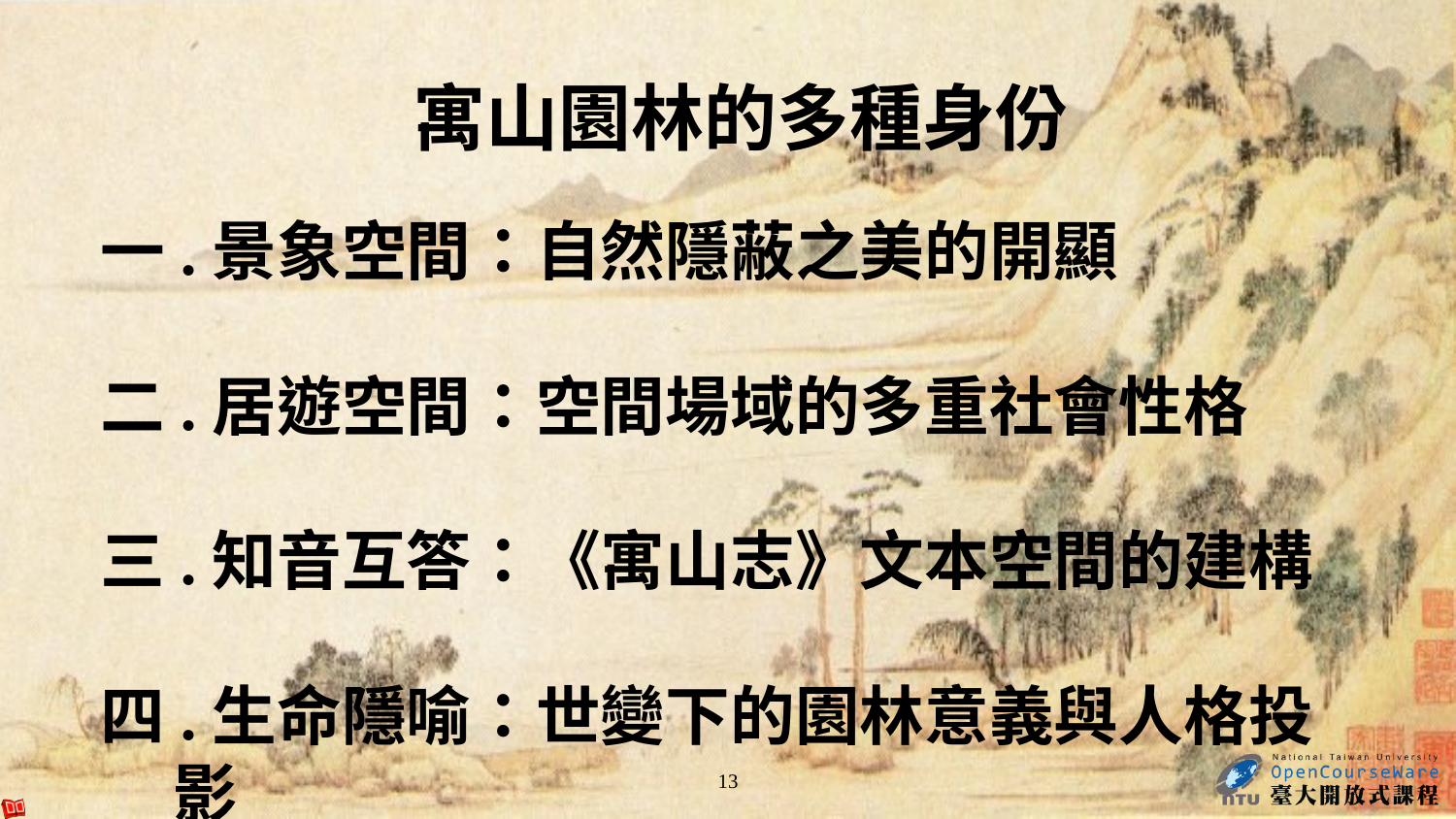

寓山園林的多種身份

一.景象空間：自然隱蔽之美的開顯

二.居遊空間：空間場域的多重社會性格

三.知音互答：《寓山志》文本空間的建構

四.生命隱喻：世變下的園林意義與人格投影

13